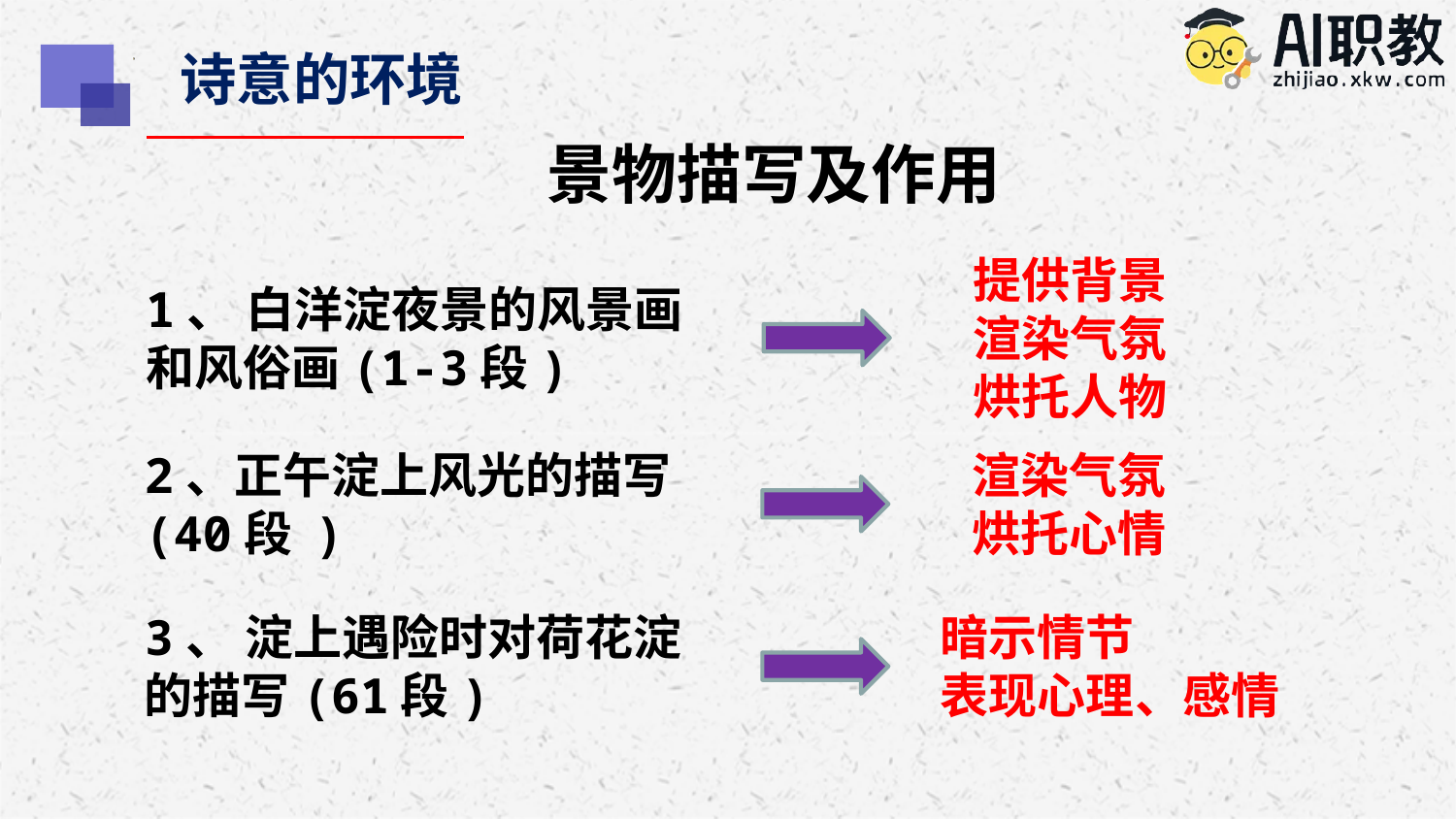

诗意的环境

景物描写及作用
提供背景
渲染气氛
烘托人物
1、 白洋淀夜景的风景画和风俗画(1-3段)

2、正午淀上风光的描写(40段 )
渲染气氛
烘托心情

3、 淀上遇险时对荷花淀的描写(61段)
暗示情节
表现心理、感情